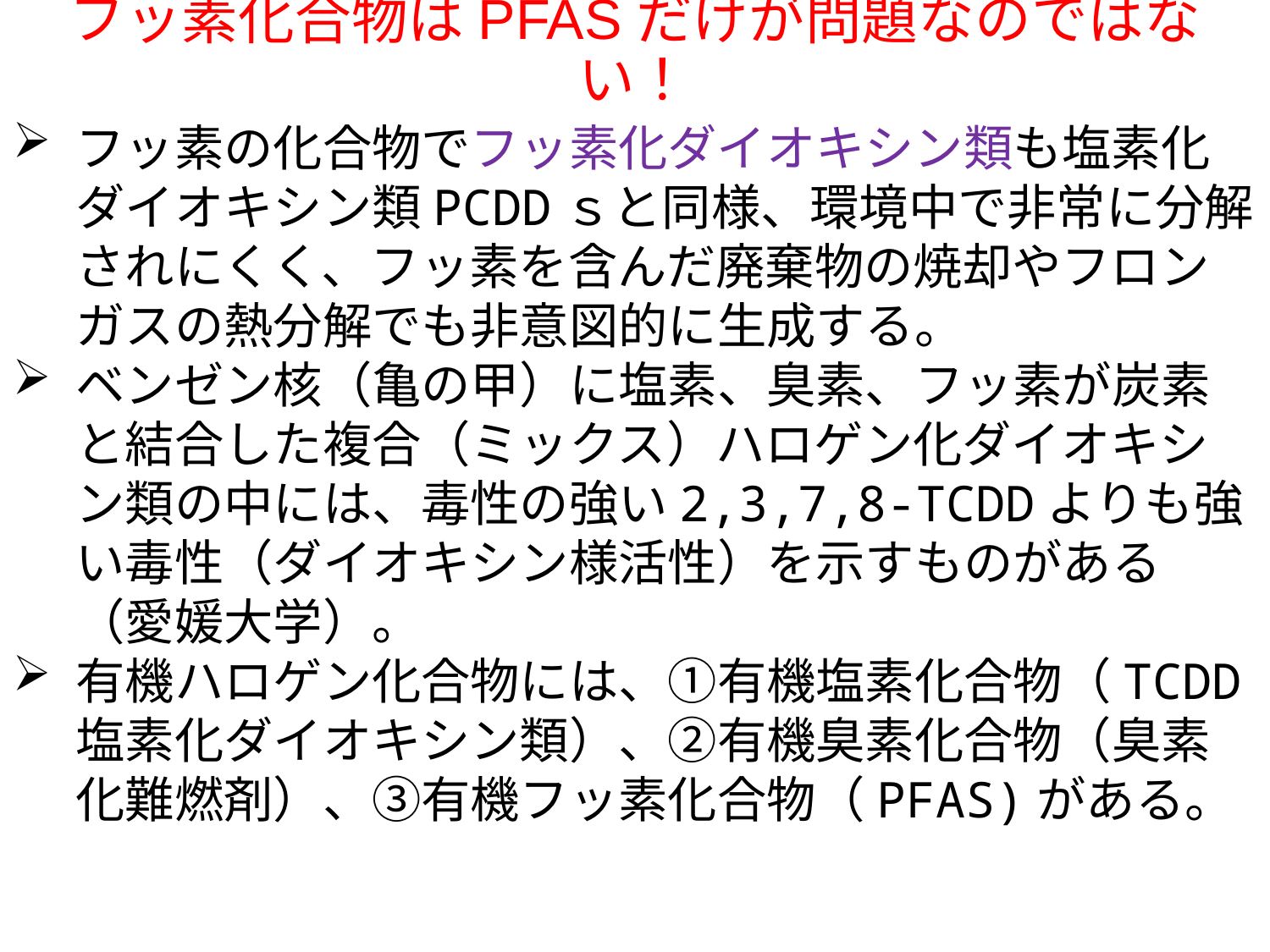

# フッ素化合物はPFASだけが問題なのではない！
フッ素の化合物でフッ素化ダイオキシン類も塩素化ダイオキシン類PCDDｓと同様、環境中で非常に分解されにくく、フッ素を含んだ廃棄物の焼却やフロンガスの熱分解でも非意図的に生成する。
ベンゼン核（亀の甲）に塩素、臭素、フッ素が炭素と結合した複合（ミックス）ハロゲン化ダイオキシン類の中には、毒性の強い2,3,7,8-TCDDよりも強い毒性（ダイオキシン様活性）を示すものがある（愛媛大学）。
有機ハロゲン化合物には、①有機塩素化合物（TCDD塩素化ダイオキシン類）、②有機臭素化合物（臭素化難燃剤）、③有機フッ素化合物（PFAS)がある。